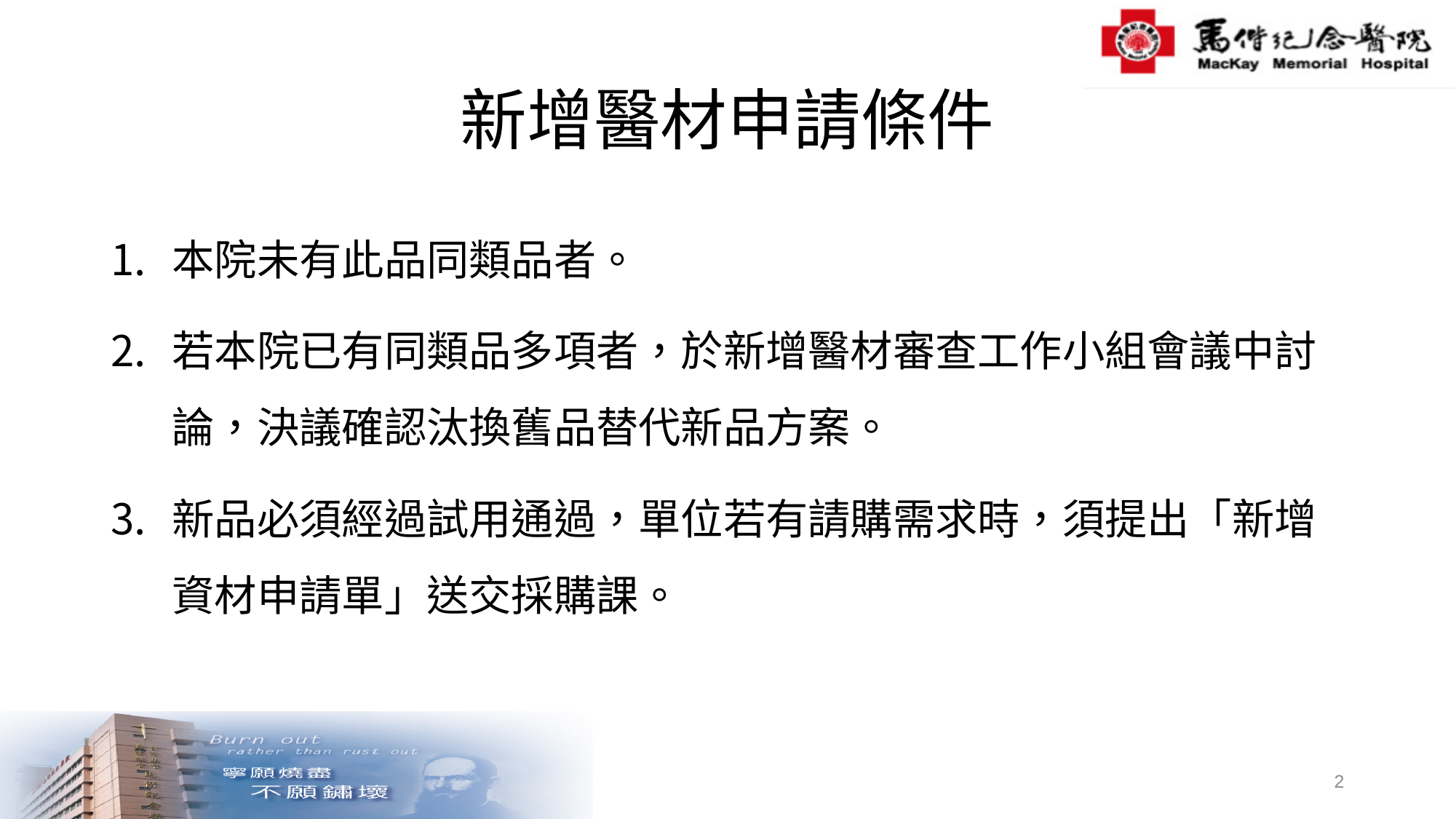

# 新增醫材申請條件
本院未有此品同類品者。
若本院已有同類品多項者，於新增醫材審查工作小組會議中討論，決議確認汰換舊品替代新品方案。
新品必須經過試用通過，單位若有請購需求時，須提出「新增資材申請單」送交採購課。
2